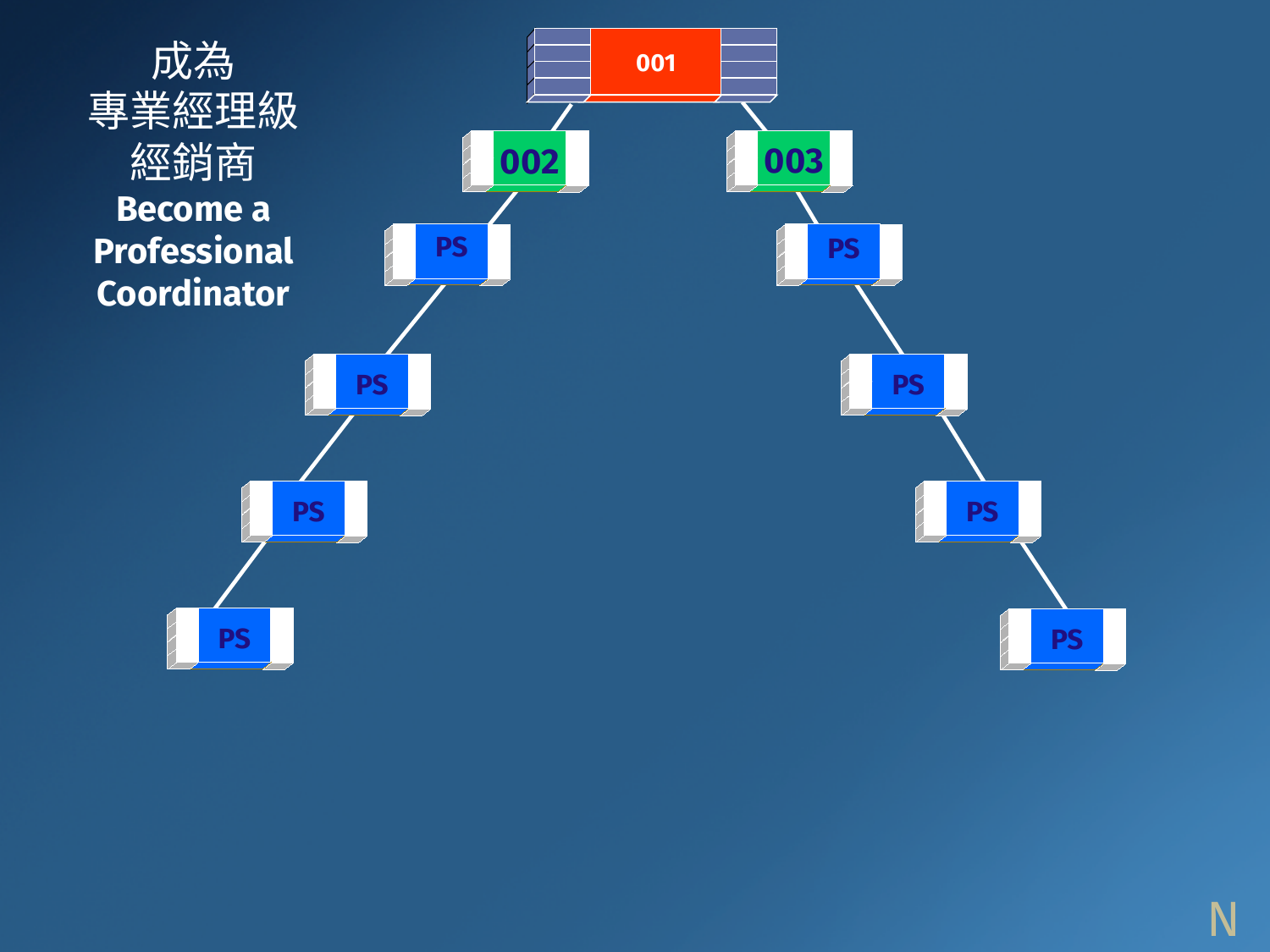

001

002

003
成為
專業經理級
經銷商
Become a
Professional
Coordinator

PS

PS

PS

PS

PS

PS

PS

PS

N